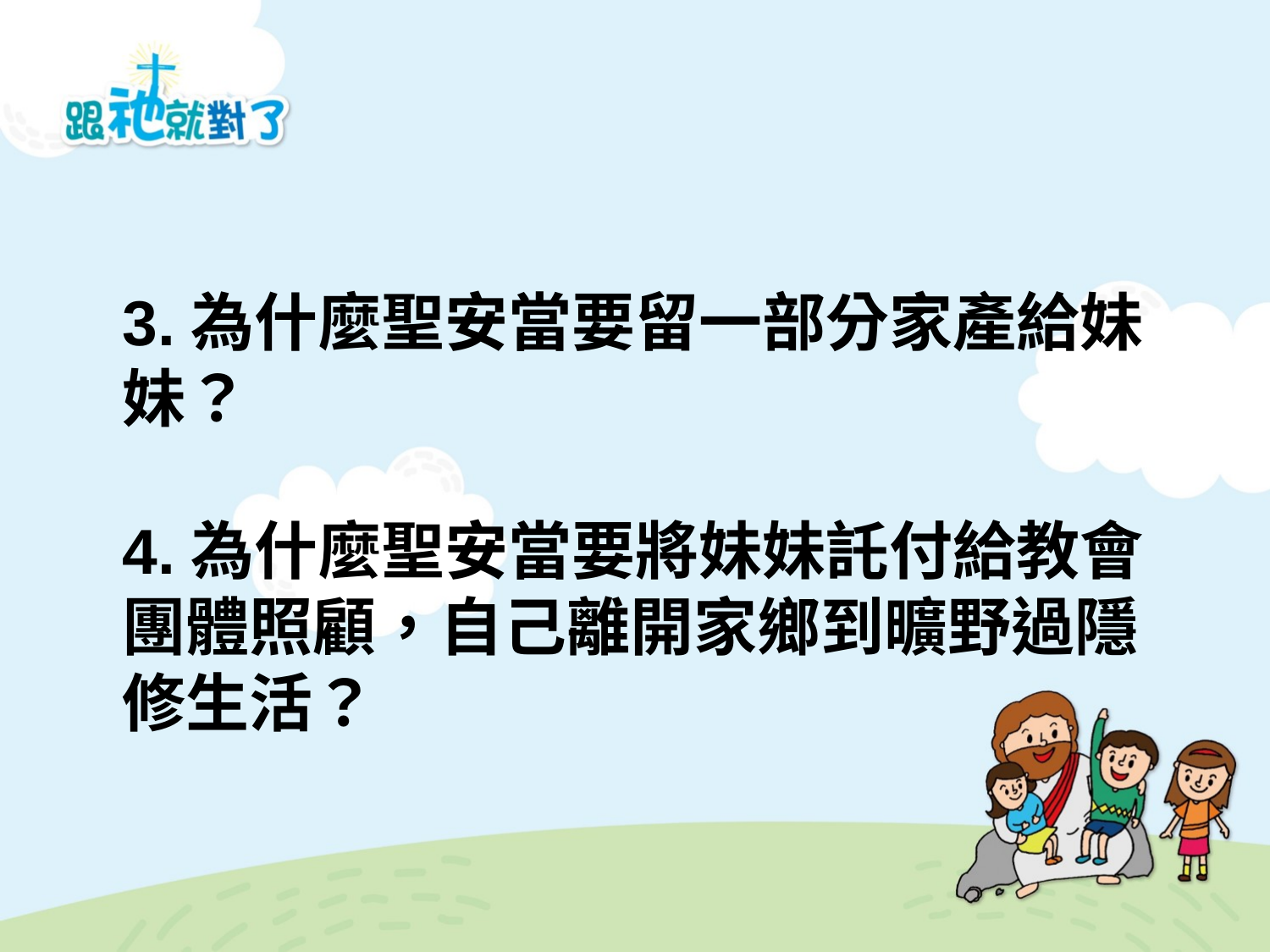

3.為什麼聖安當要留一部分家產給妹妹？

4.為什麼聖安當要將妹妹託付給教會團體照顧，自己離開家鄉到曠野過隱修生活？